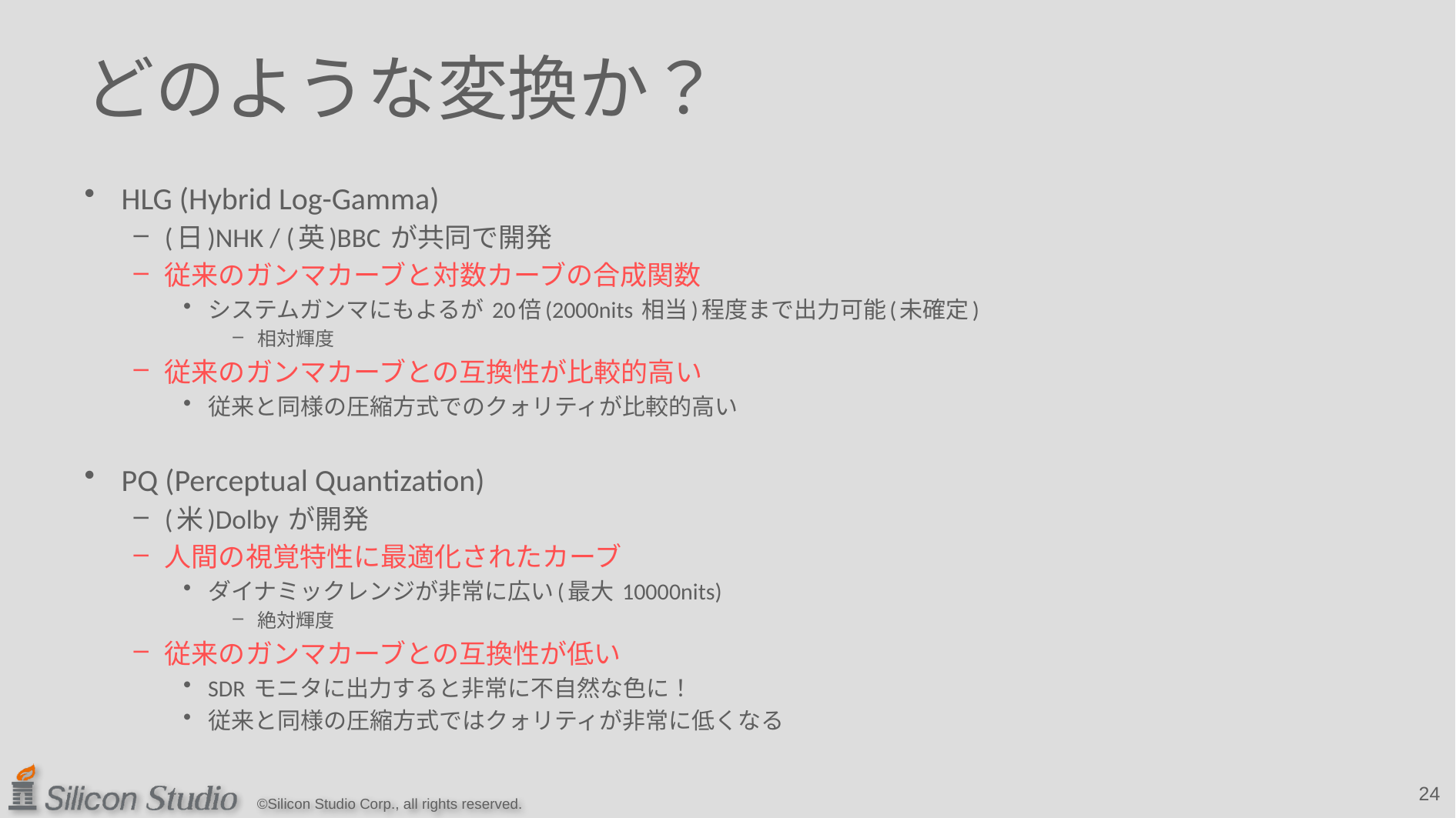

# どのような変換か？
HLG (Hybrid Log-Gamma)
(日)NHK / (英)BBC が共同で開発
従来のガンマカーブと対数カーブの合成関数
システムガンマにもよるが 20倍(2000nits 相当)程度まで出力可能(未確定)
相対輝度
従来のガンマカーブとの互換性が比較的高い
従来と同様の圧縮方式でのクォリティが比較的高い

PQ (Perceptual Quantization)
(米)Dolby が開発
人間の視覚特性に最適化されたカーブ
ダイナミックレンジが非常に広い(最大 10000nits)
絶対輝度
従来のガンマカーブとの互換性が低い
SDR モニタに出力すると非常に不自然な色に！
従来と同様の圧縮方式ではクォリティが非常に低くなる
24